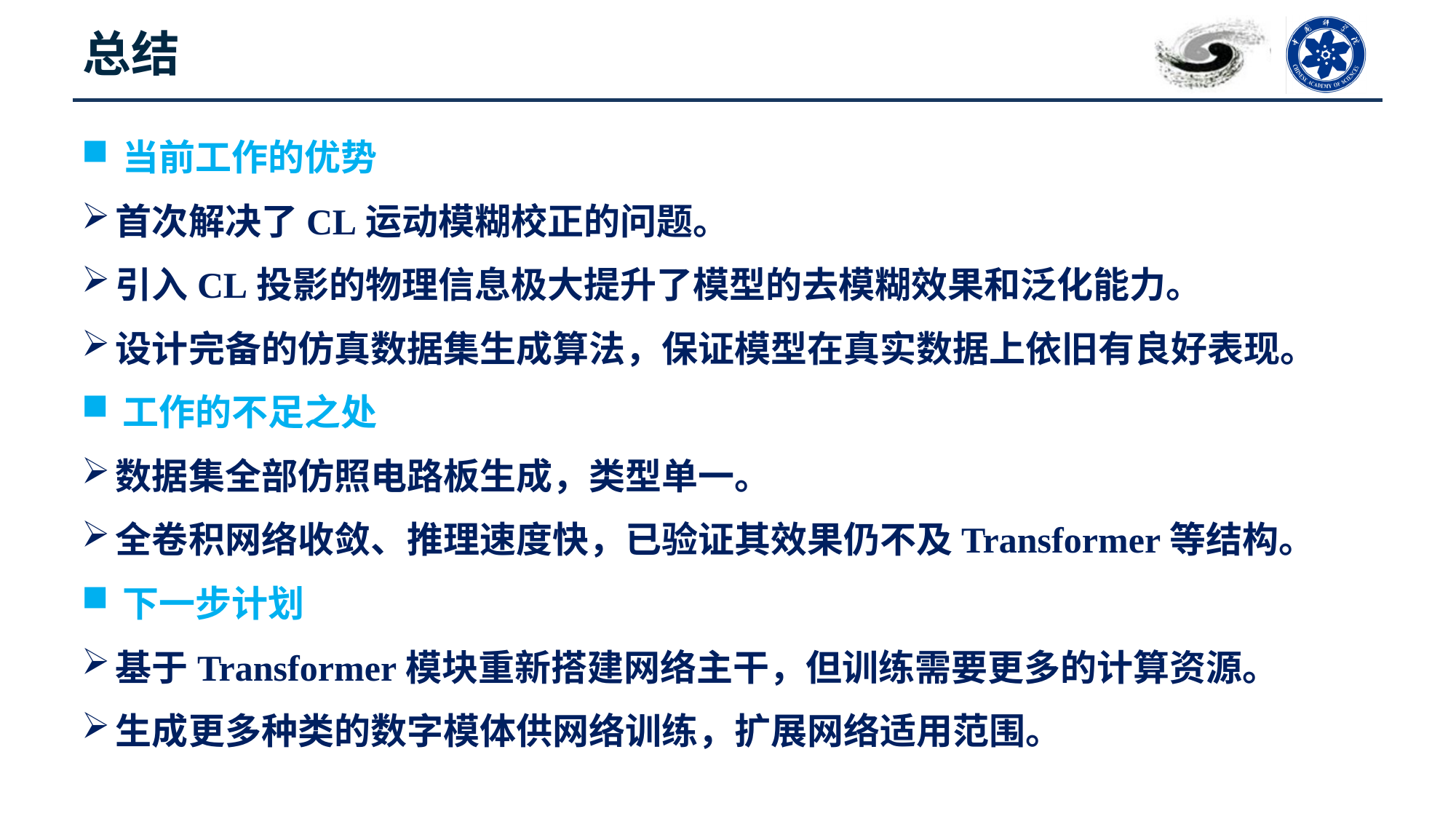

总结
当前工作的优势
首次解决了CL运动模糊校正的问题。
引入CL投影的物理信息极大提升了模型的去模糊效果和泛化能力。
设计完备的仿真数据集生成算法，保证模型在真实数据上依旧有良好表现。
工作的不足之处
数据集全部仿照电路板生成，类型单一。
全卷积网络收敛、推理速度快，已验证其效果仍不及Transformer等结构。
下一步计划
基于Transformer模块重新搭建网络主干，但训练需要更多的计算资源。
生成更多种类的数字模体供网络训练，扩展网络适用范围。